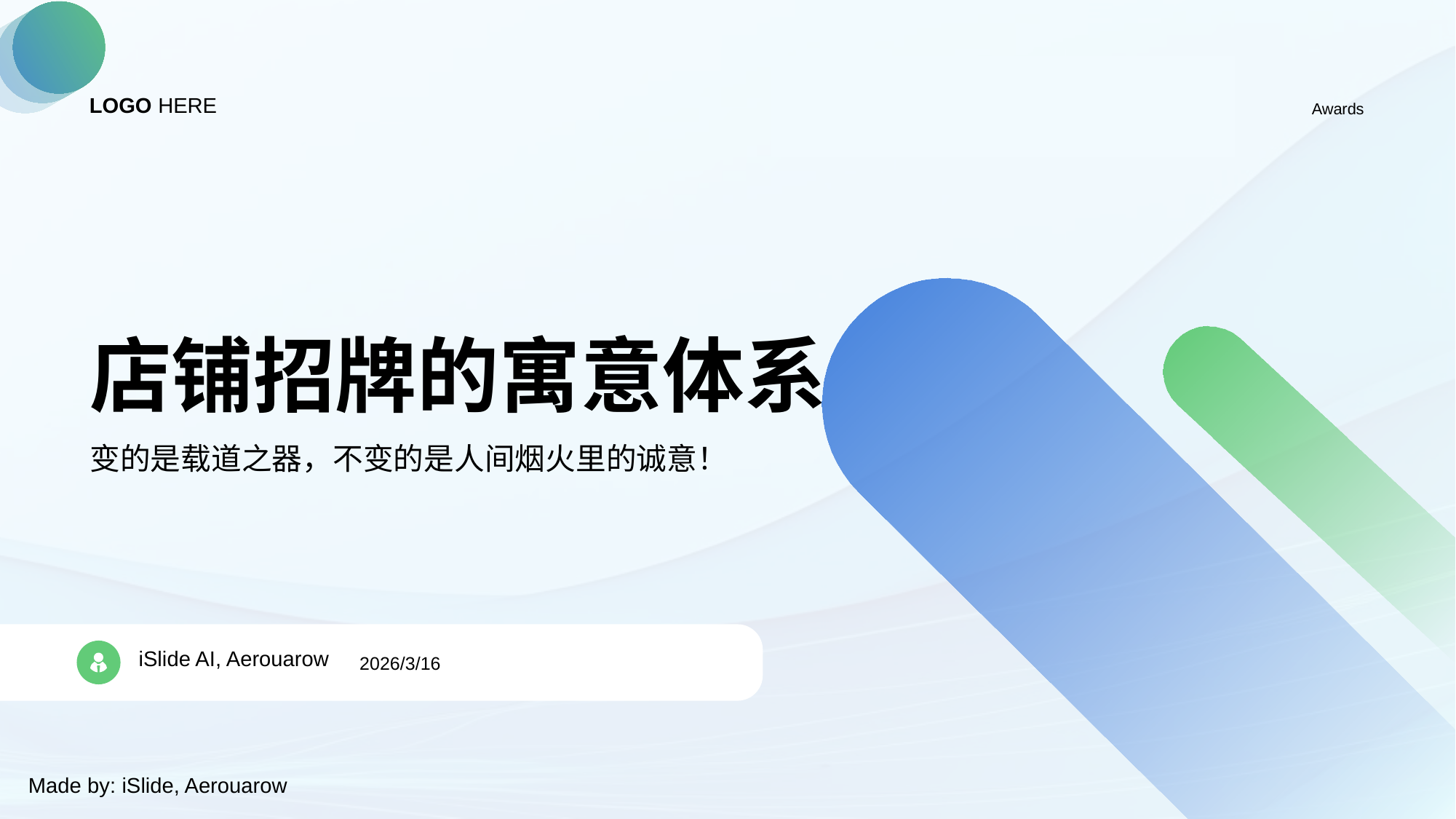

# 店铺招牌的寓意体系
变的是载道之器，不变的是人间烟火里的诚意！

iSlide AI

iSlide AI, Aerouarow
2026/3/16
Made by: iSlide, Aerouarow